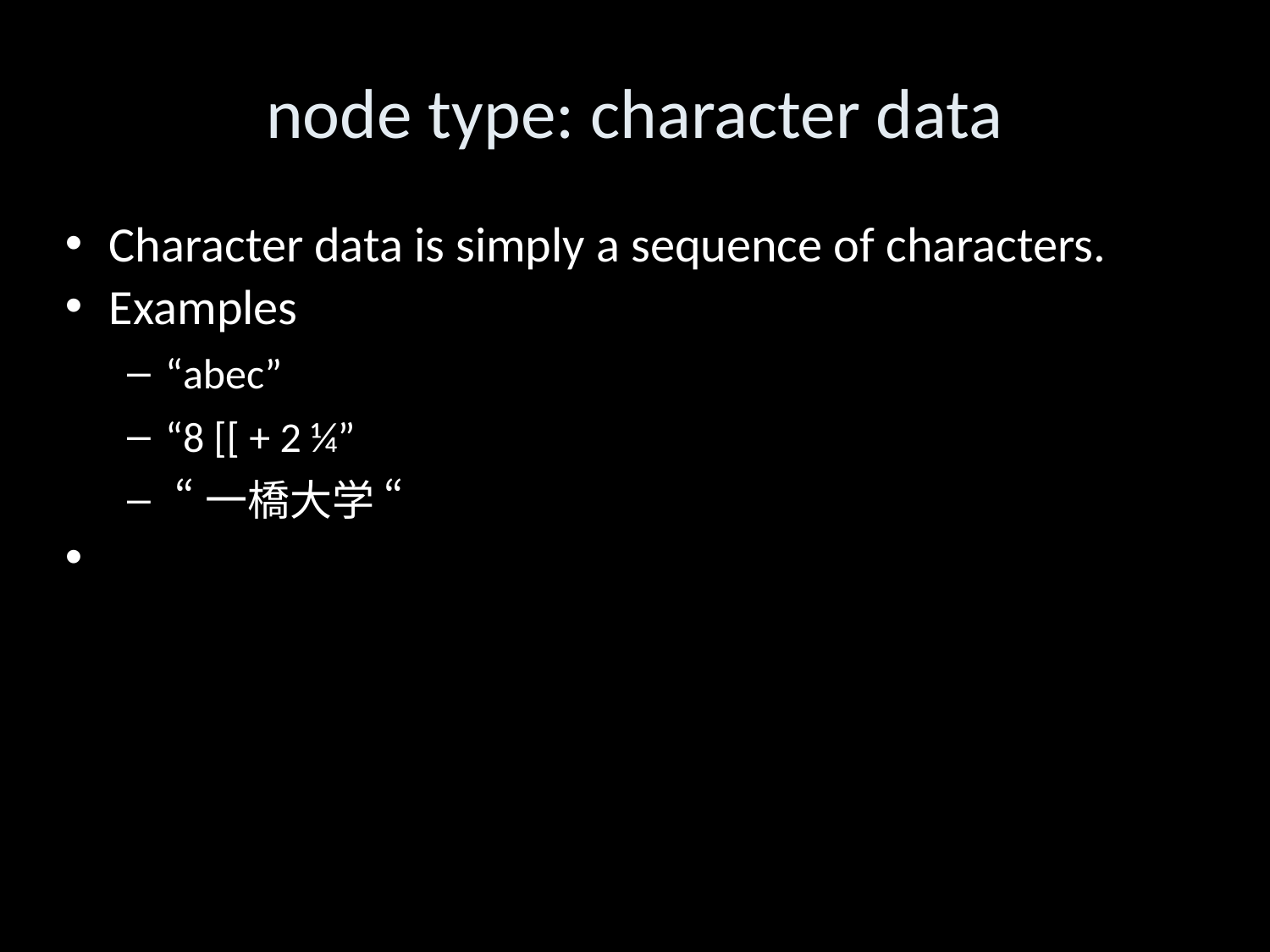

node type: character data
Character data is simply a sequence of characters.
Examples
“abec”
“8 [[ + 2 ¼”
 “一橋大学 “